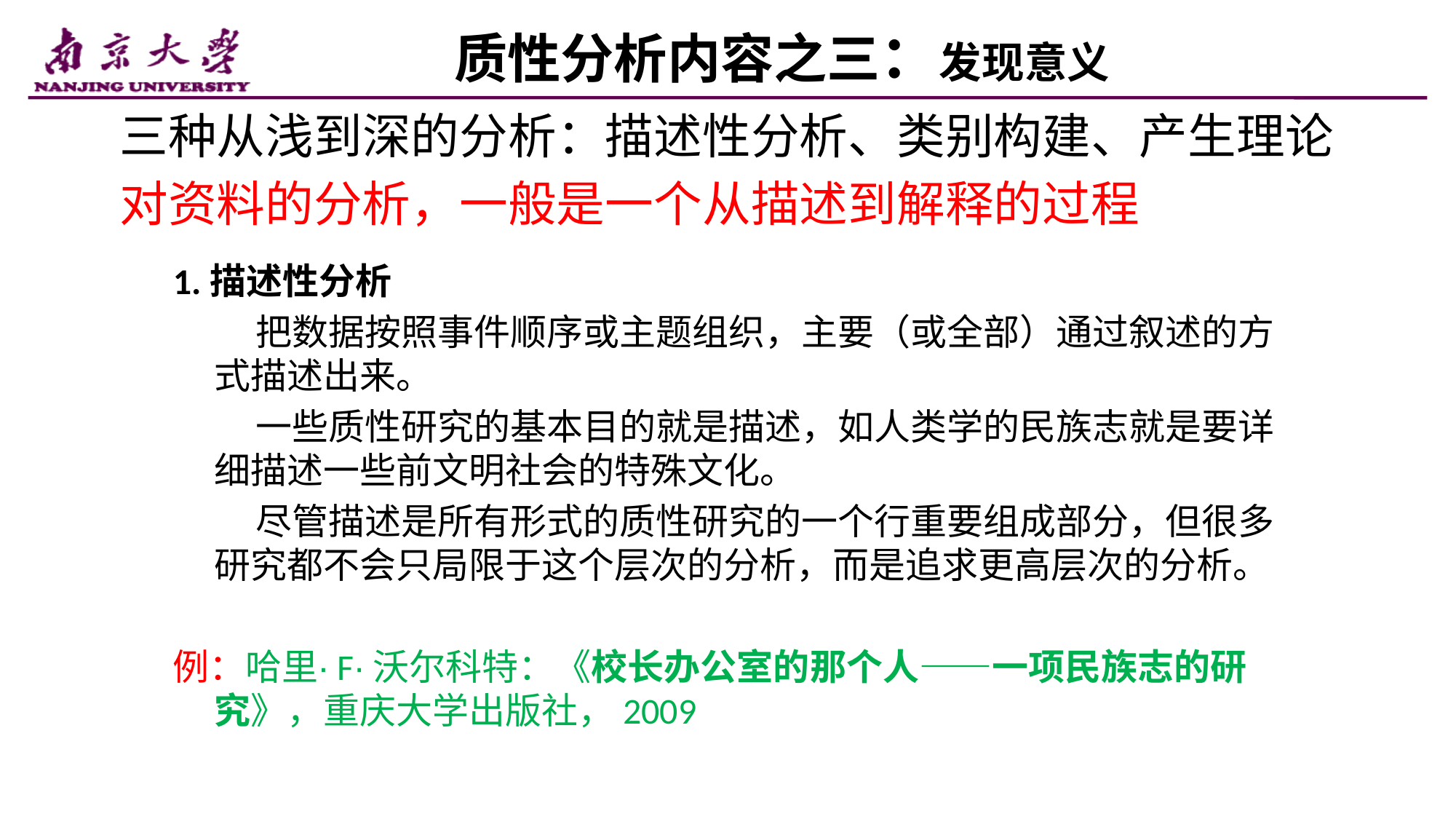

# 质性分析内容之三：发现意义
三种从浅到深的分析：描述性分析、类别构建、产生理论
对资料的分析，一般是一个从描述到解释的过程

1.描述性分析
         把数据按照事件顺序或主题组织，主要（或全部）通过叙述的方式描述出来。
         一些质性研究的基本目的就是描述，如人类学的民族志就是要详细描述一些前文明社会的特殊文化。
         尽管描述是所有形式的质性研究的一个行重要组成部分，但很多研究都不会只局限于这个层次的分析，而是追求更高层次的分析。

例：哈里∙F∙沃尔科特：《校长办公室的那个人——一项民族志的研究》，重庆大学出版社，2009